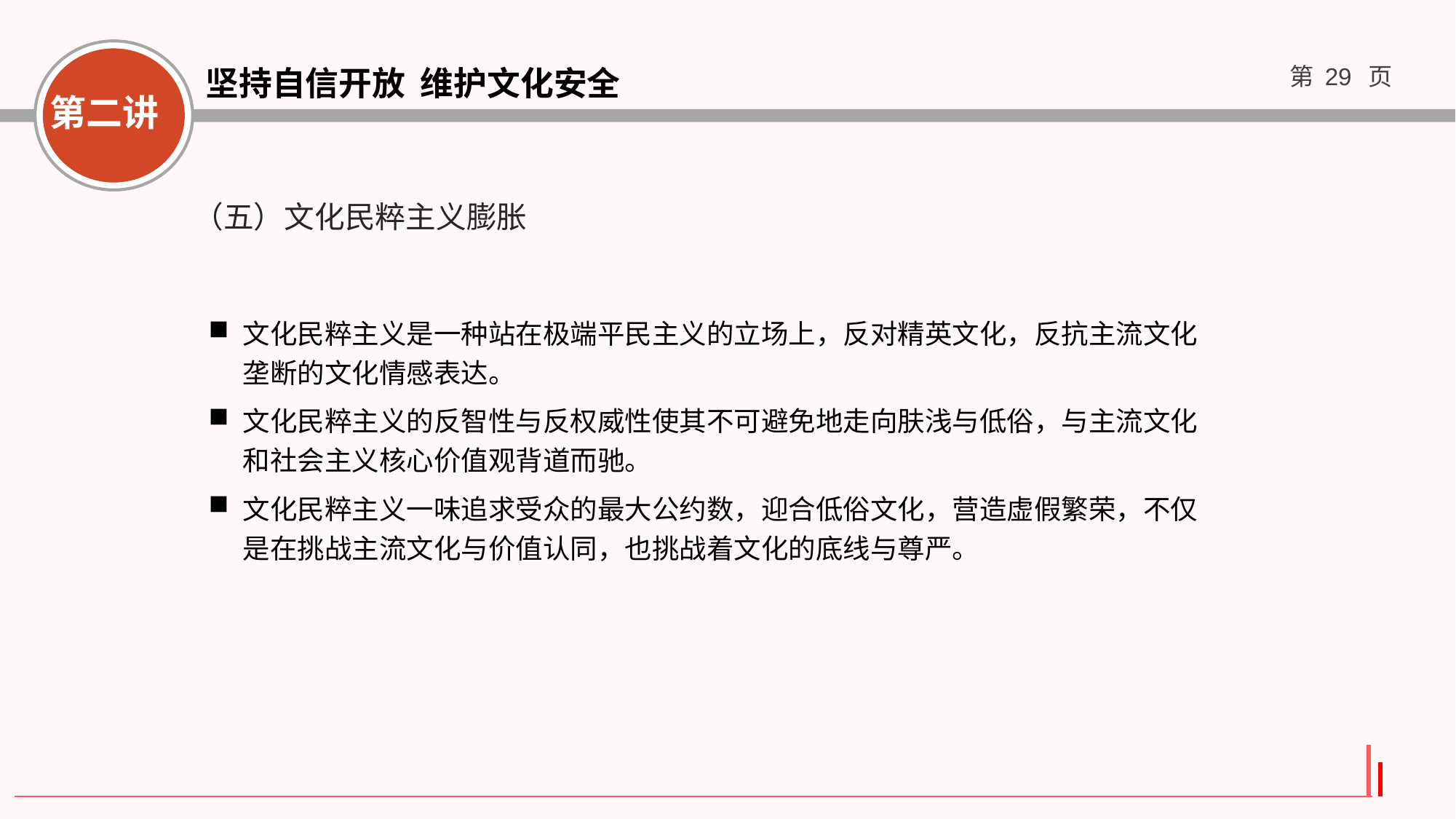

（五）文化民粹主义膨胀
文化民粹主义是一种站在极端平民主义的立场上，反对精英文化，反抗主流文化垄断的文化情感表达。
文化民粹主义的反智性与反权威性使其不可避免地走向肤浅与低俗，与主流文化和社会主义核心价值观背道而驰。
文化民粹主义一味追求受众的最大公约数，迎合低俗文化，营造虚假繁荣，不仅是在挑战主流文化与价值认同，也挑战着文化的底线与尊严。